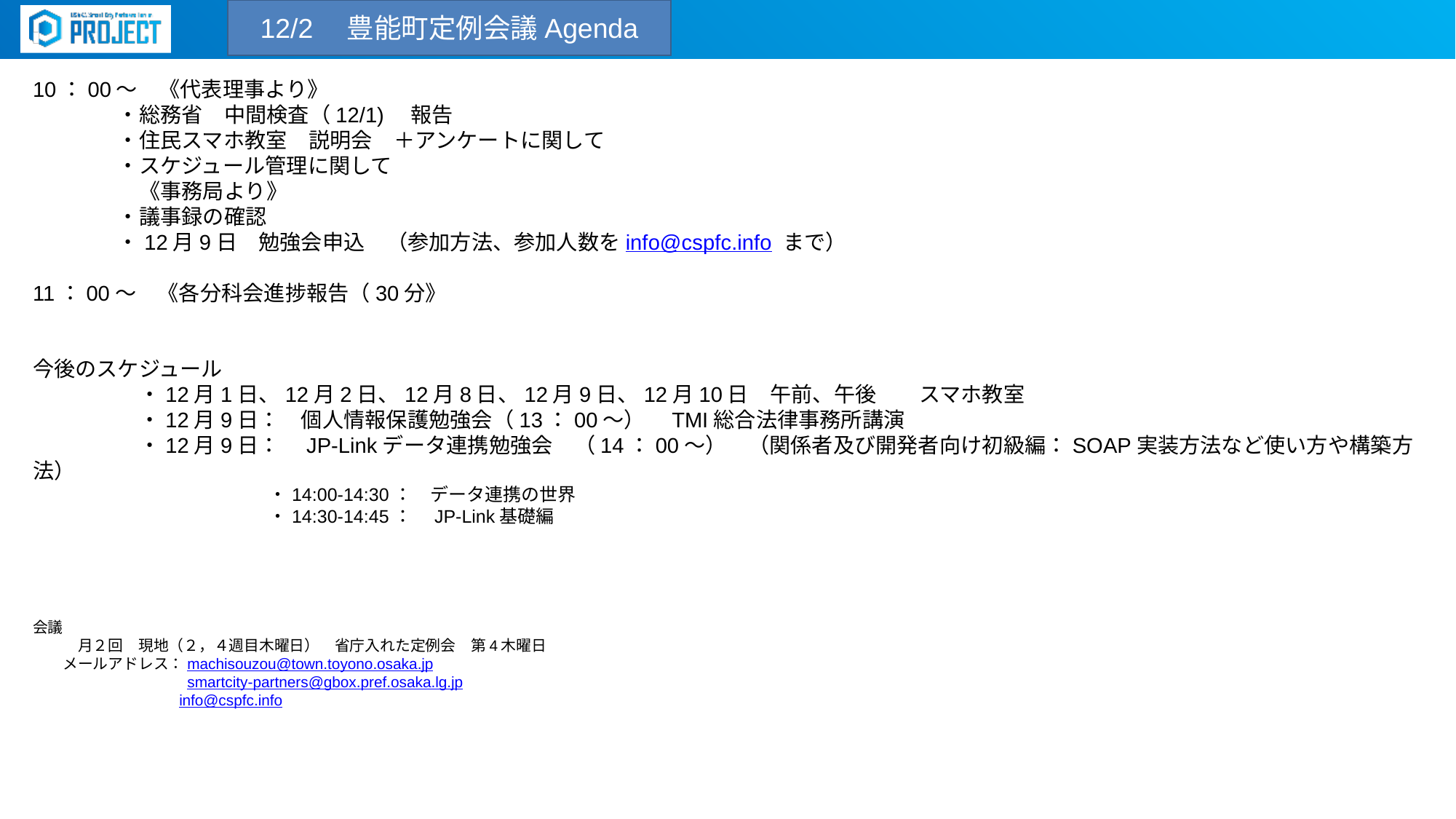

12/2　豊能町定例会議Agenda
10：00～　《代表理事より》
　　　　・総務省　中間検査（12/1)　報告
　　　　・住民スマホ教室　説明会　＋アンケートに関して
　　　　・スケジュール管理に関して
　　　　　《事務局より》
　　　　・議事録の確認
　　　　・12月9日　勉強会申込　（参加方法、参加人数をinfo@cspfc.info まで）

11：00～　《各分科会進捗報告（30分》

今後のスケジュール
　　　　　・12月1日、12月2日、12月8日、12月9日、12月10日　午前、午後　　スマホ教室
　　　　　・12月9日：　個人情報保護勉強会（13：00～）　TMI総合法律事務所講演
　　　　　・12月9日：　JP-Linkデータ連携勉強会　（14：00～）　（関係者及び開発者向け初級編：SOAP実装方法など使い方や構築方法）
　　　　　　　　　　　　　・14:00-14:30：　データ連携の世界
　　　　　　　　　　　　　・14:30-14:45：　JP-Link基礎編

会議
　　　月２回　現地（２，４週目木曜日）　省庁入れた定例会　第4木曜日
　　メールアドレス：machisouzou@town.toyono.osaka.jp
　　　　　　　　　　smartcity-partners@gbox.pref.osaka.lg.jp
　　　　　　　　　  info@cspfc.info